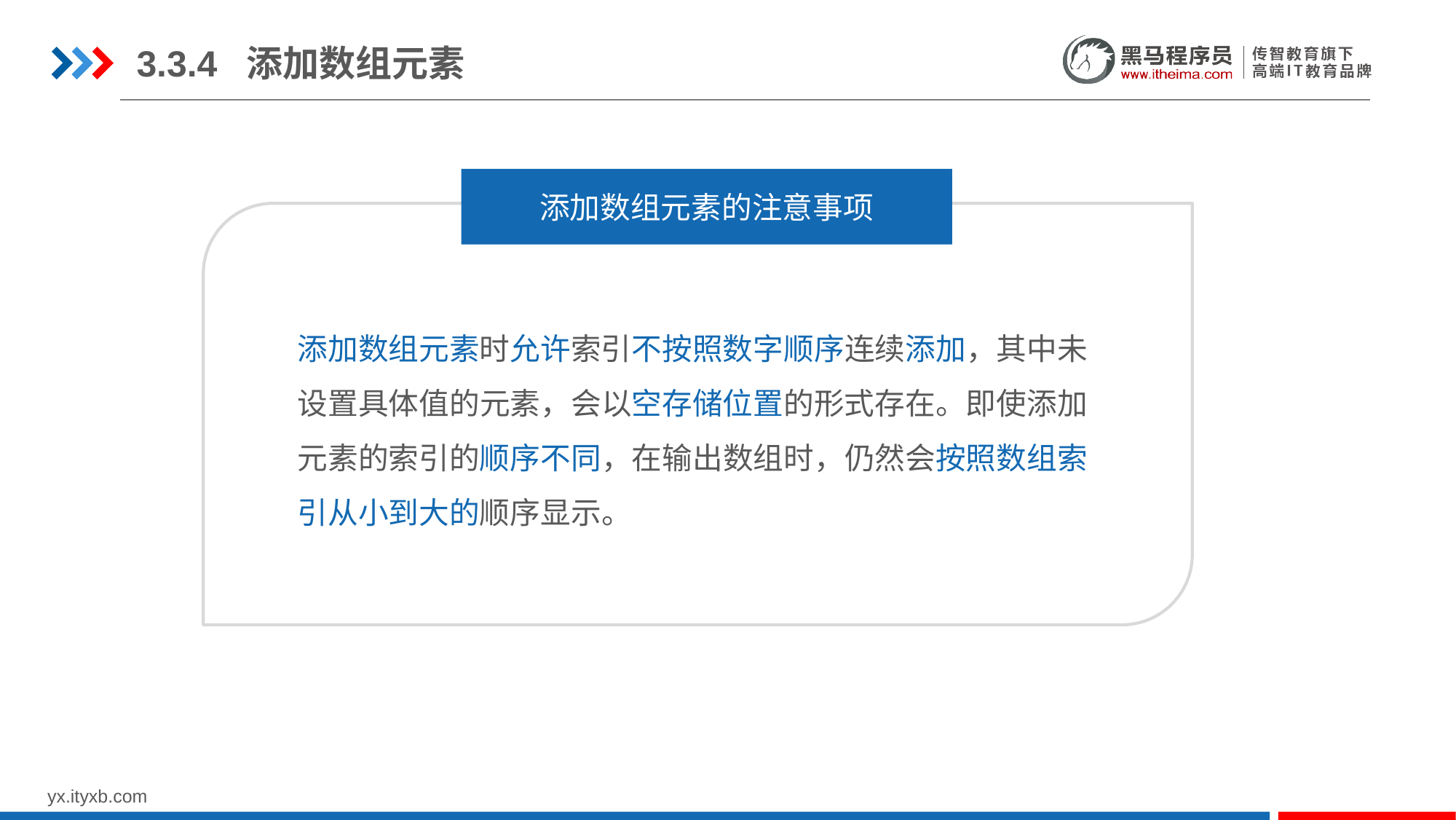

3.3.4  添加数组元素
添加数组元素的注意事项

添加数组元素时允许索引不按照数字顺序连续添加，其中未设置具体值的元素，会以空存储位置的形式存在。即使添加元素的索引的顺序不同，在输出数组时，仍然会按照数组索引从小到大的顺序显示。